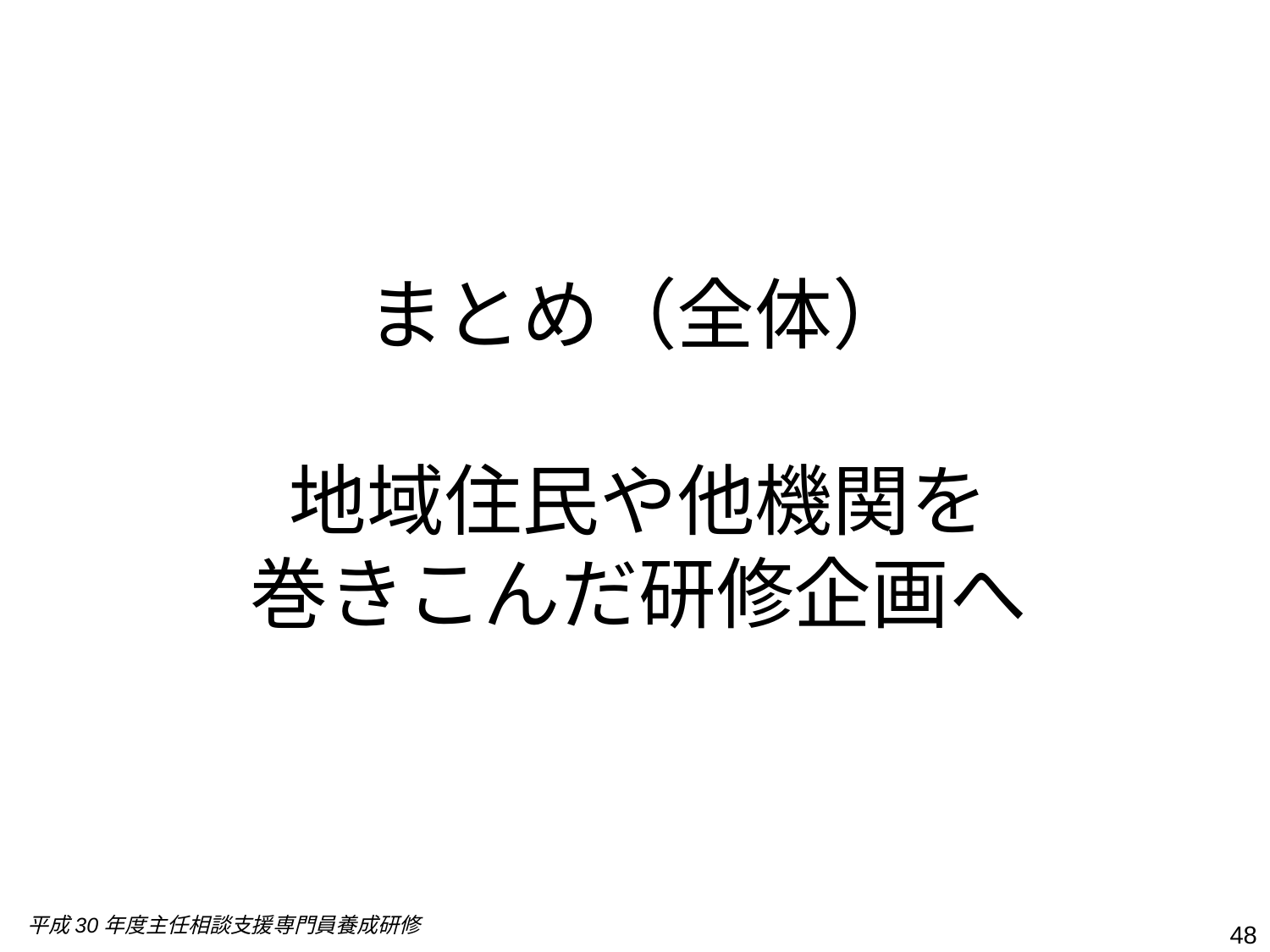

# まとめ（全体） 地域住民や他機関を 巻きこんだ研修企画へ
平成30年度主任相談支援専門員養成研修
48